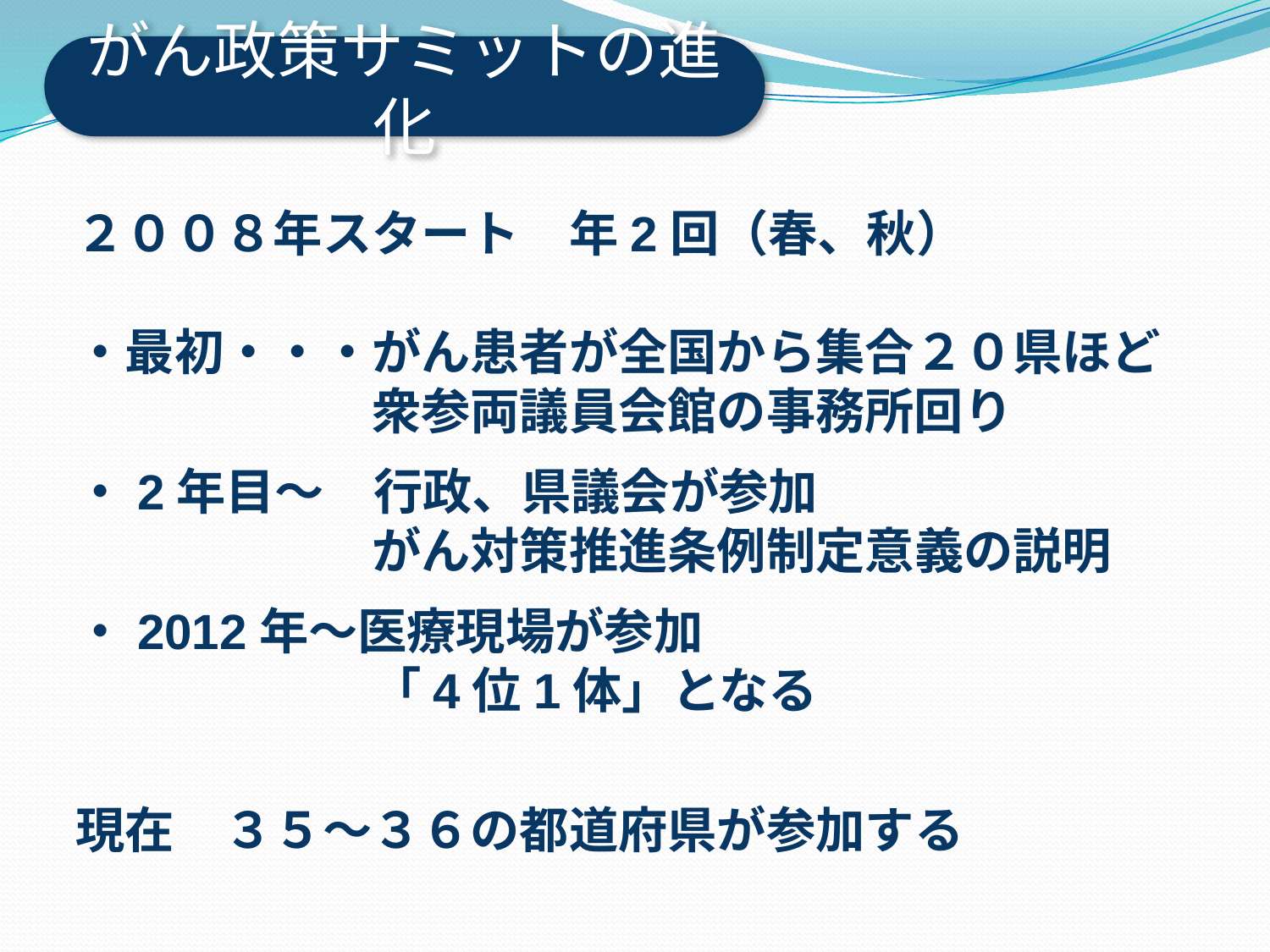

がん政策サミットの進化
２００８年スタート　年2回（春、秋）

・最初・・・がん患者が全国から集合２０県ほど
　　　　　　衆参両議員会館の事務所回り
・2年目～　行政、県議会が参加
　　　　　　がん対策推進条例制定意義の説明
・2012年～医療現場が参加
　　　　　　「4位1体」となる

現在　３５～３６の都道府県が参加する